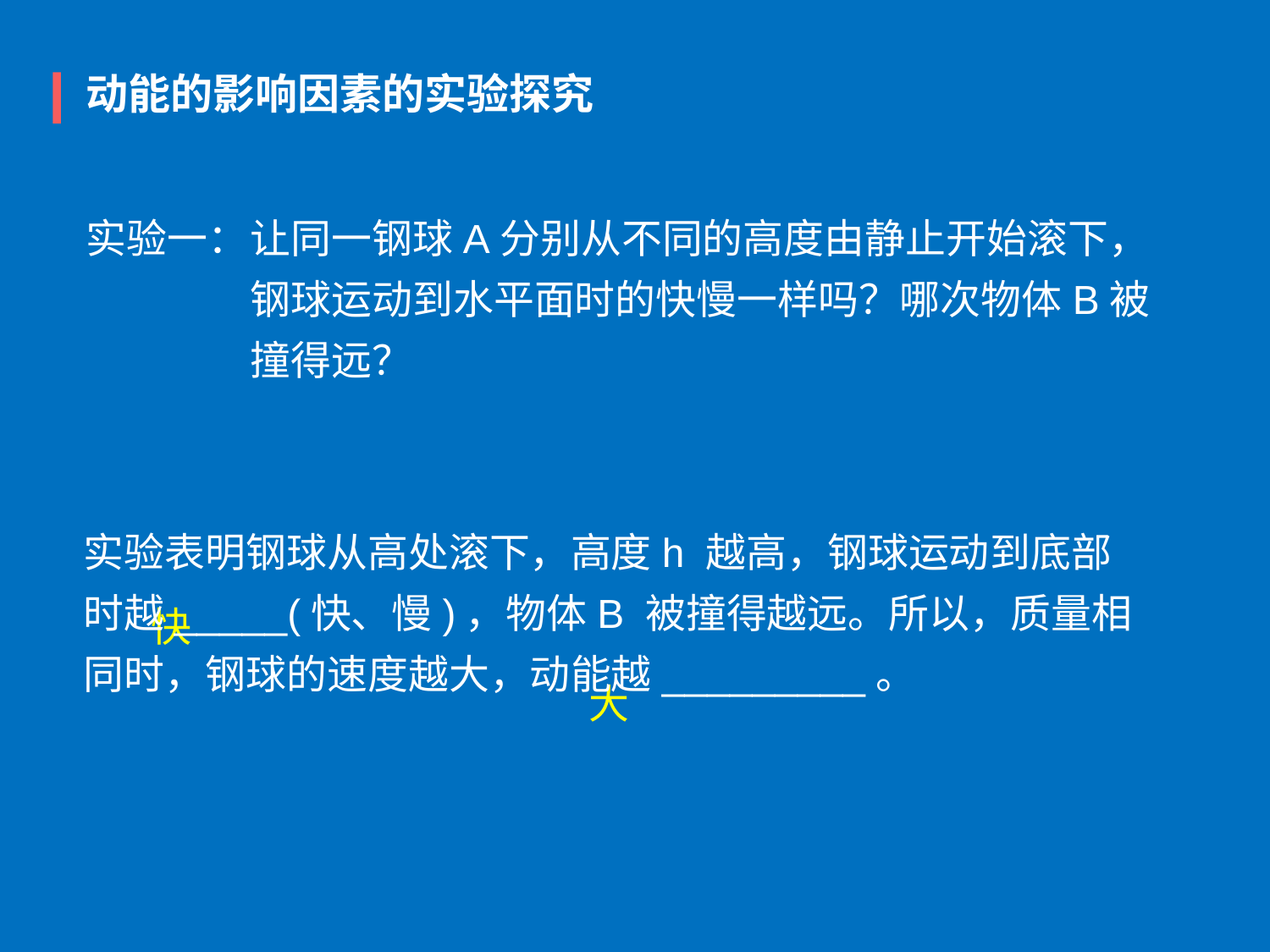

动能的影响因素的实验探究

实验一：
让同一钢球A分别从不同的高度由静止开始滚下，钢球运动到水平面时的快慢一样吗？哪次物体B被撞得远？

实验表明钢球从高处滚下，高度h 越高，钢球运动到底部时越_____(快、慢)，物体B 被撞得越远。所以，质量相同时，钢球的速度越大，动能越_________。
快
大